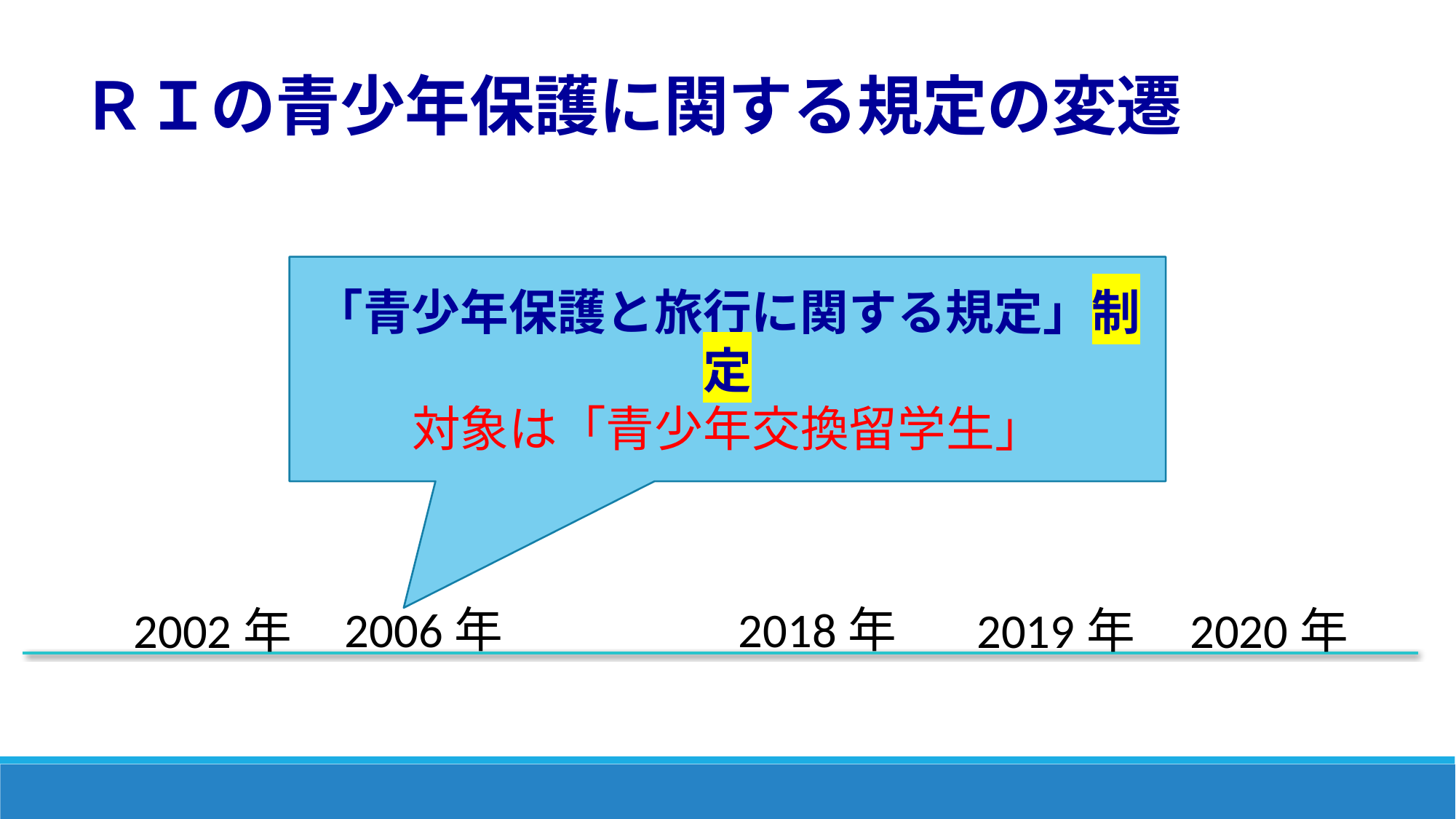

ＲＩの青少年保護に関する規定の変遷
「青少年保護と旅行に関する規定」制定
対象は「青少年交換留学生」
2018年
2006年
2020年
2002年
2019年